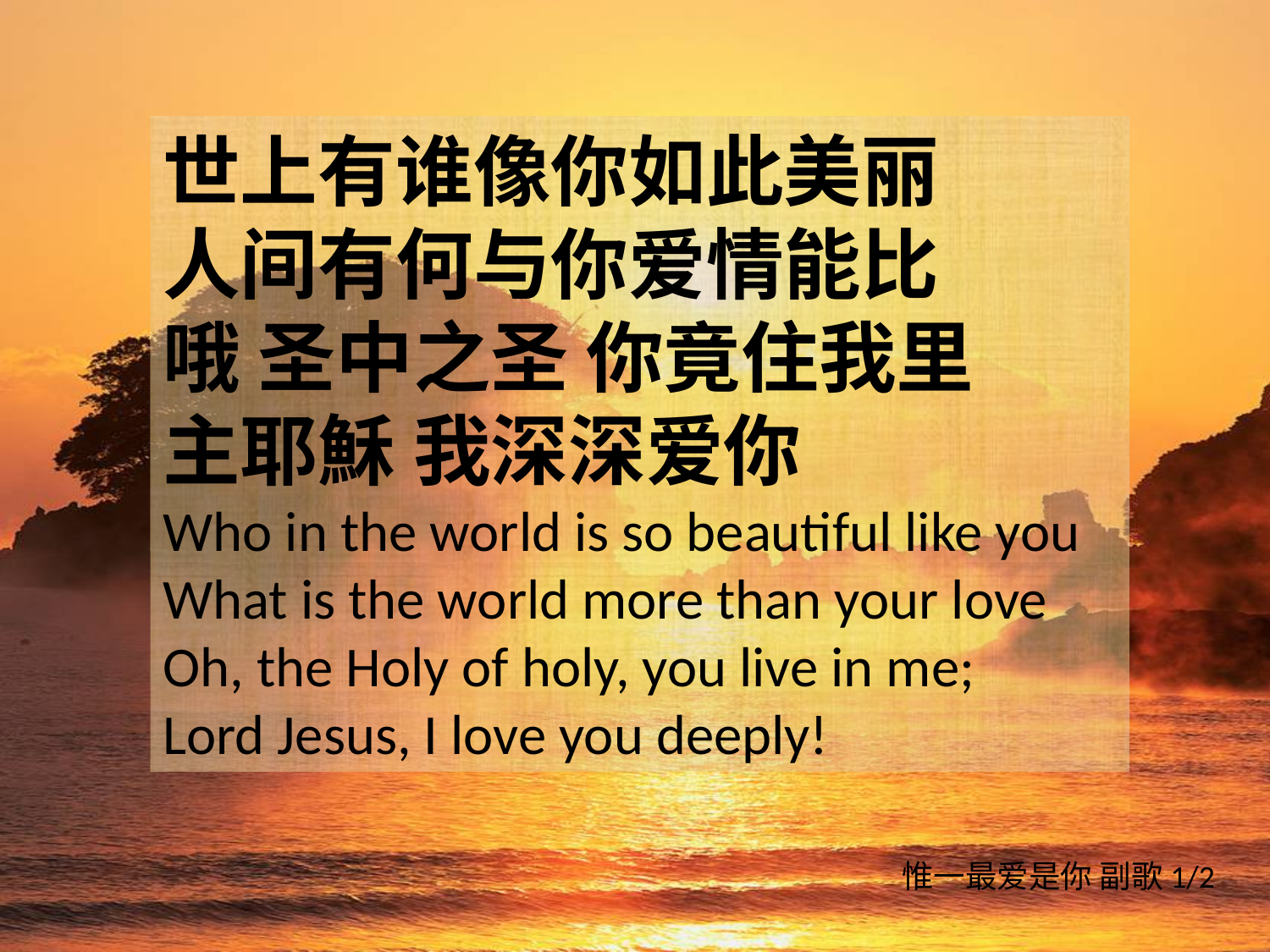

世上有谁像你如此美丽
人间有何与你爱情能比
哦 圣中之圣 你竟住我里
主耶穌 我深深爱你
Who in the world is so beautiful like you
What is the world more than your love
Oh, the Holy of holy, you live in me;
Lord Jesus, I love you deeply!
惟一最爱是你 副歌1/2